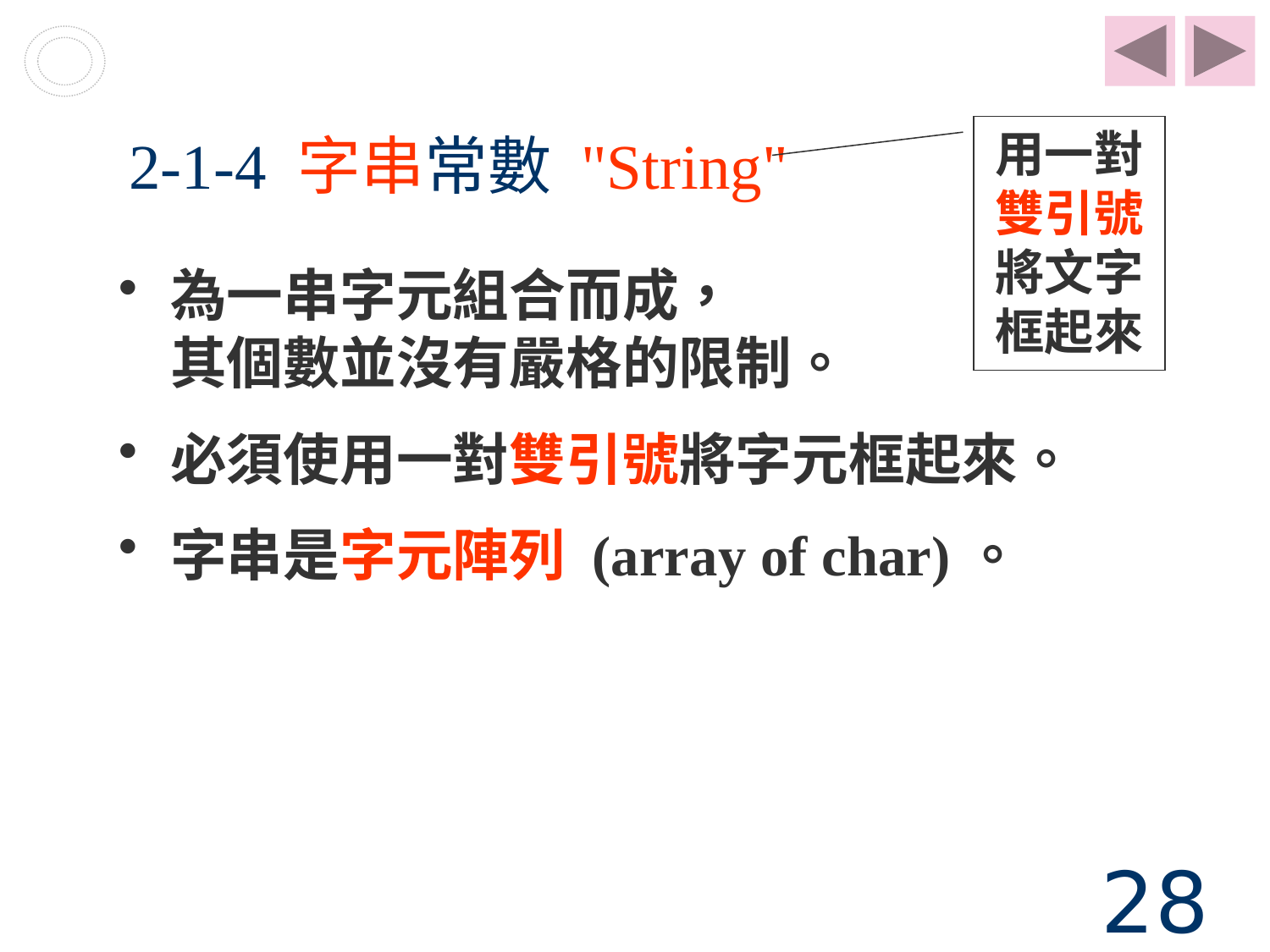

# 2-1-4 字串常數 "String"
用一對雙引號將文字框起來
為一串字元組合而成，
其個數並沒有嚴格的限制。
必須使用一對雙引號將字元框起來。
字串是字元陣列 (array of char)。
28